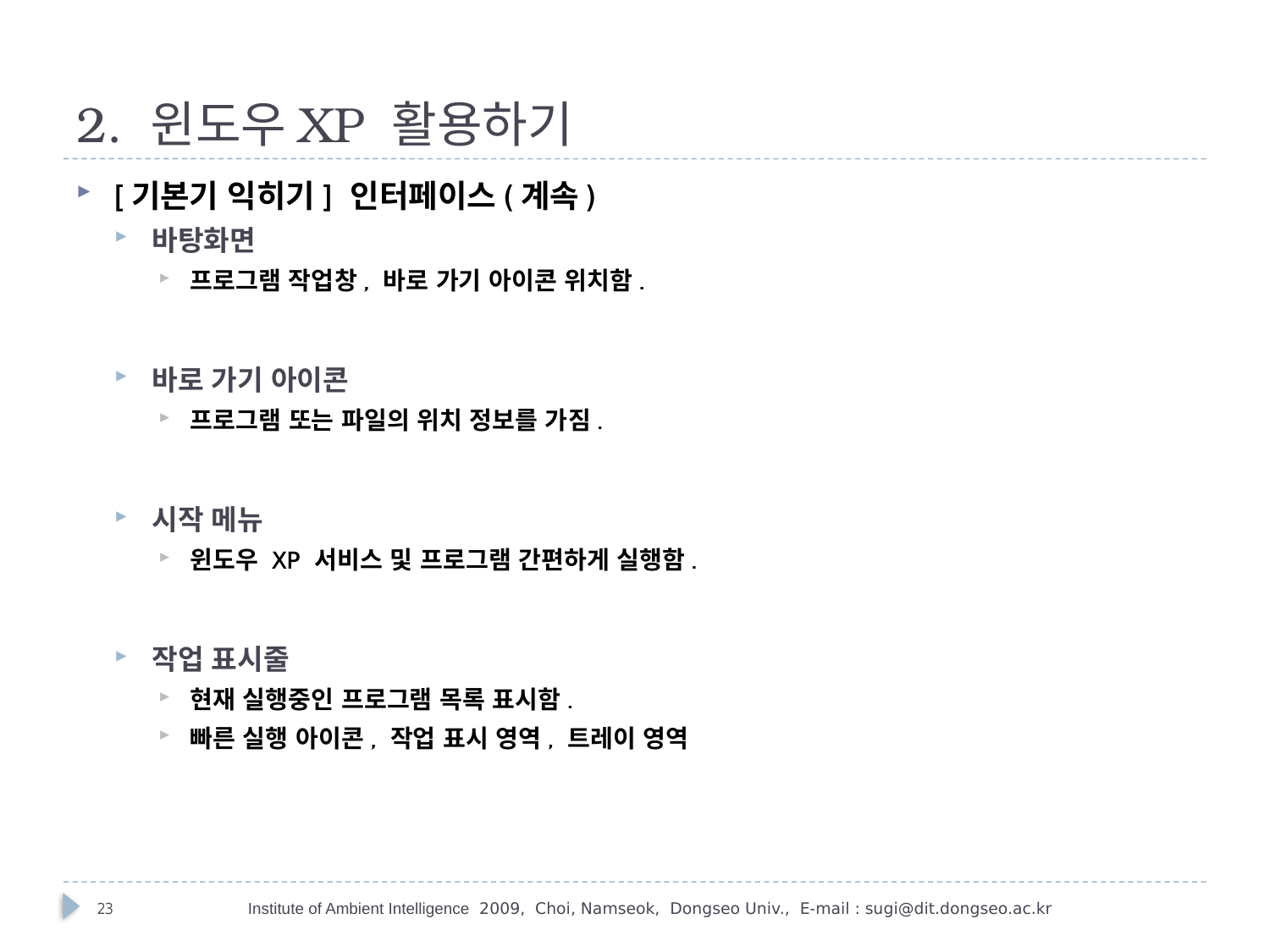

# 2. 윈도우XP 활용하기
[기본기 익히기] 인터페이스(계속)
바탕화면
프로그램 작업창, 바로 가기 아이콘 위치함.

바로 가기 아이콘
프로그램 또는 파일의 위치 정보를 가짐.

시작 메뉴
윈도우 XP 서비스 및 프로그램 간편하게 실행함.

작업 표시줄
현재 실행중인 프로그램 목록 표시함.
빠른 실행 아이콘, 작업 표시 영역, 트레이 영역